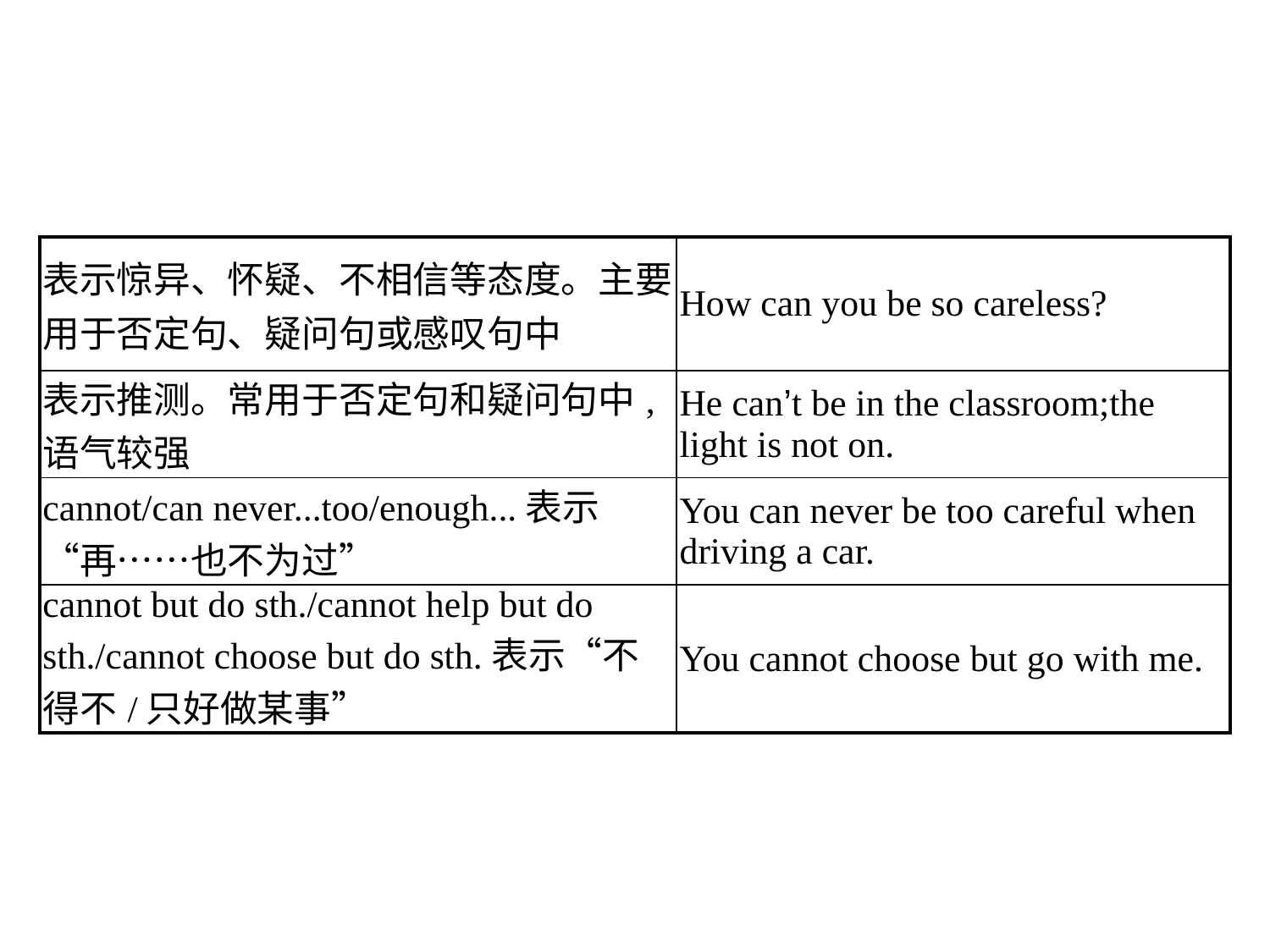

| 表示惊异、怀疑、不相信等态度。主要用于否定句、疑问句或感叹句中 | How can you be so careless? |
| --- | --- |
| 表示推测。常用于否定句和疑问句中,语气较强 | He can’t be in the classroom;the light is not on. |
| cannot/can never...too/enough...表示“再……也不为过” | You can never be too careful when driving a car. |
| cannot but do sth./cannot help but do sth./cannot choose but do sth.表示“不得不/只好做某事” | You cannot choose but go with me. |